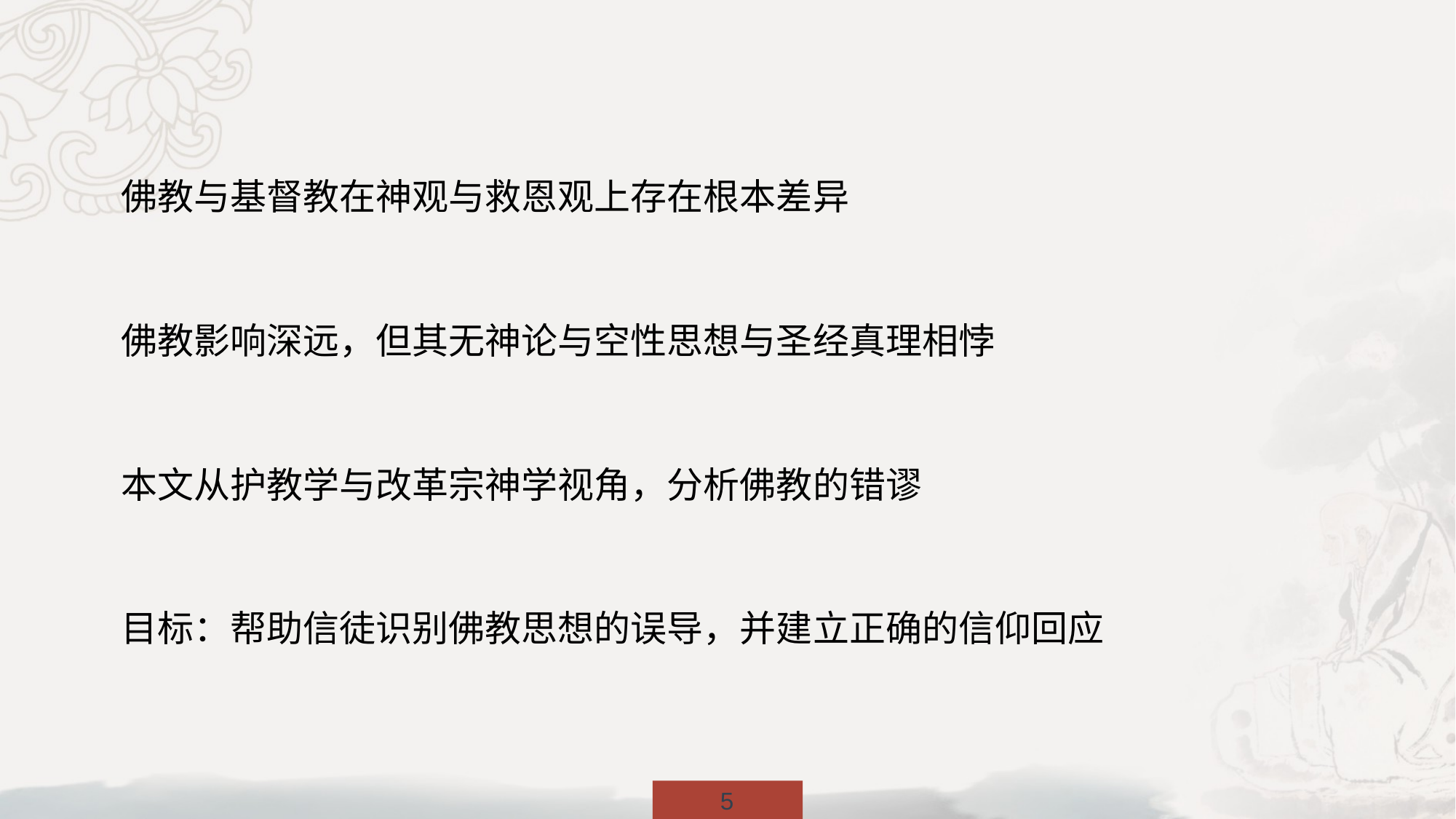

佛教与基督教在神观与救恩观上存在根本差异

佛教影响深远，但其无神论与空性思想与圣经真理相悖

本文从护教学与改革宗神学视角，分析佛教的错谬

目标：帮助信徒识别佛教思想的误导，并建立正确的信仰回应